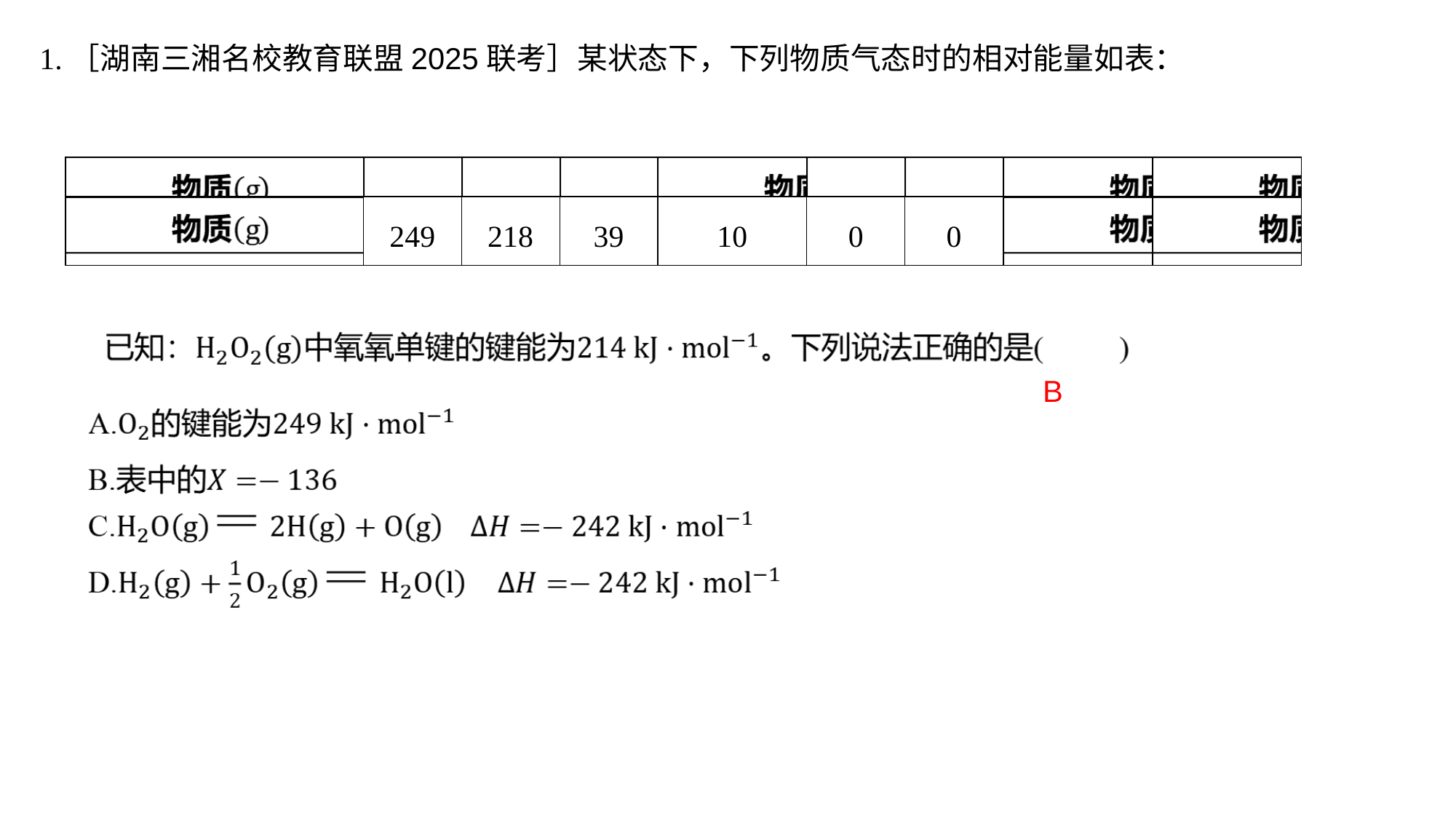

1.［湖南三湘名校教育联盟2025联考］某状态下，下列物质气态时的相对能量如表：
|  |  |  |  |  |  |  |  |  |
| --- | --- | --- | --- | --- | --- | --- | --- | --- |
|  | 249 | 218 | 39 | 10 | 0 | 0 |  |  |

B